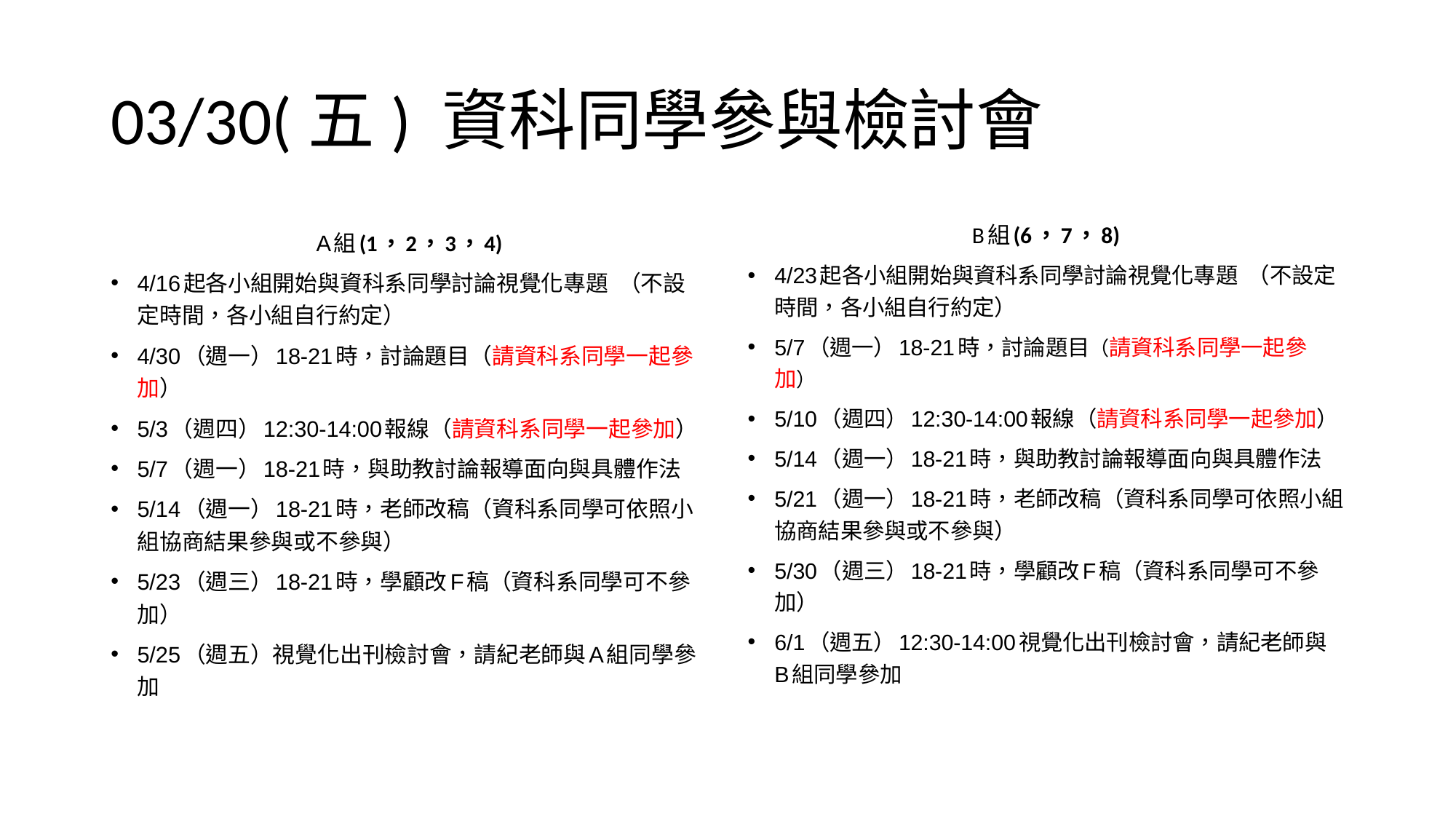

# 03/30(五) 資科同學參與檢討會
A組(1，2，3，4)
4/16起各小組開始與資科系同學討論視覺化專題  （不設定時間，各小組自行約定）
4/30（週一）18-21時，討論題目（請資科系同學一起參加）
5/3（週四）12:30-14:00報線（請資科系同學一起參加）
5/7（週一）18-21時，與助教討論報導面向與具體作法
5/14（週一）18-21時，老師改稿（資科系同學可依照小組協商結果參與或不參與）
5/23（週三）18-21時，學顧改F稿（資科系同學可不參加）
5/25（週五）視覺化出刊檢討會，請紀老師與A組同學參加
B組(6，7，8)
4/23起各小組開始與資科系同學討論視覺化專題  （不設定時間，各小組自行約定）
5/7（週一）18-21時，討論題目（請資科系同學一起參加）
5/10（週四）12:30-14:00報線（請資科系同學一起參加）
5/14（週一）18-21時，與助教討論報導面向與具體作法
5/21（週一）18-21時，老師改稿（資科系同學可依照小組協商結果參與或不參與）
5/30（週三）18-21時，學顧改F稿（資科系同學可不參加）
6/1（週五）12:30-14:00視覺化出刊檢討會，請紀老師與B組同學參加